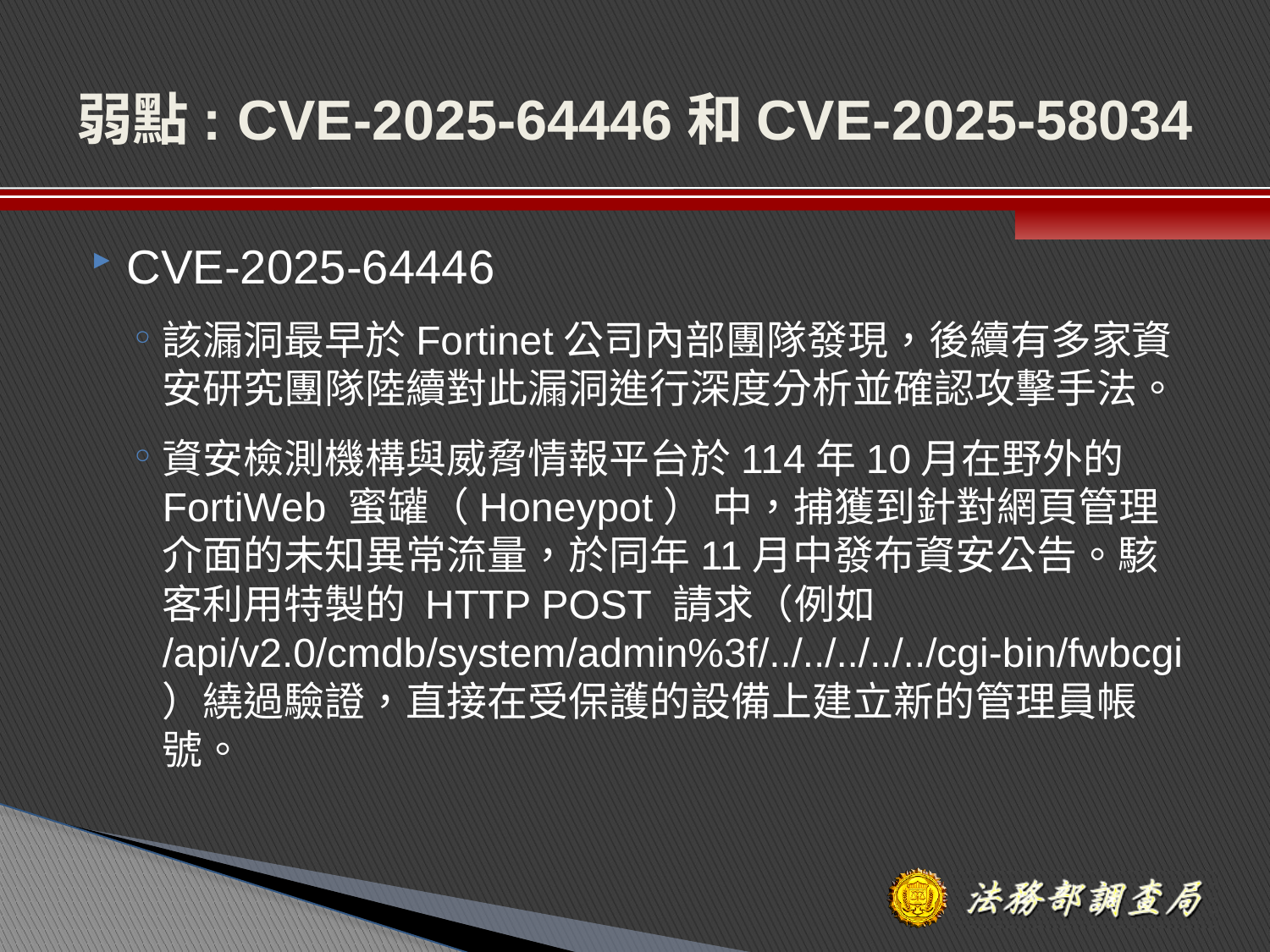

# 弱點: CVE-2025-64446和CVE-2025-58034
CVE-2025-64446
該漏洞最早於Fortinet公司內部團隊發現，後續有多家資安研究團隊陸續對此漏洞進行深度分析並確認攻擊手法。
資安檢測機構與威脅情報平台於114年10月在野外的 FortiWeb 蜜罐（Honeypot） 中，捕獲到針對網頁管理介面的未知異常流量，於同年11月中發布資安公告。駭客利用特製的 HTTP POST 請求（例如 /api/v2.0/cmdb/system/admin%3f/../../../../../cgi-bin/fwbcgi）繞過驗證，直接在受保護的設備上建立新的管理員帳號。